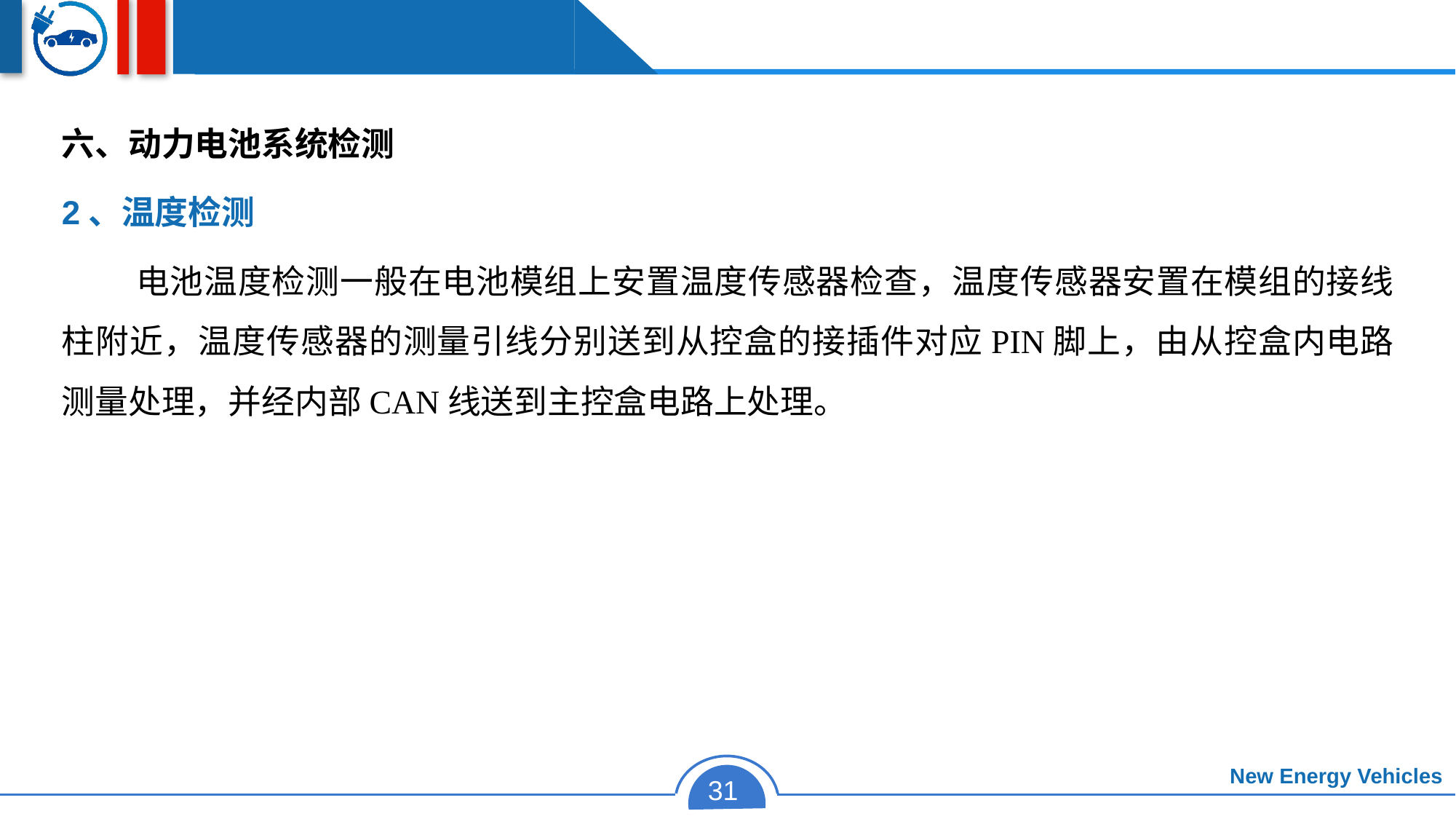

六、动力电池系统检测
2、温度检测
        电池温度检测一般在电池模组上安置温度传感器检查，温度传感器安置在模组的接线柱附近，温度传感器的测量引线分别送到从控盒的接插件对应PIN脚上，由从控盒内电路测量处理，并经内部CAN线送到主控盒电路上处理。